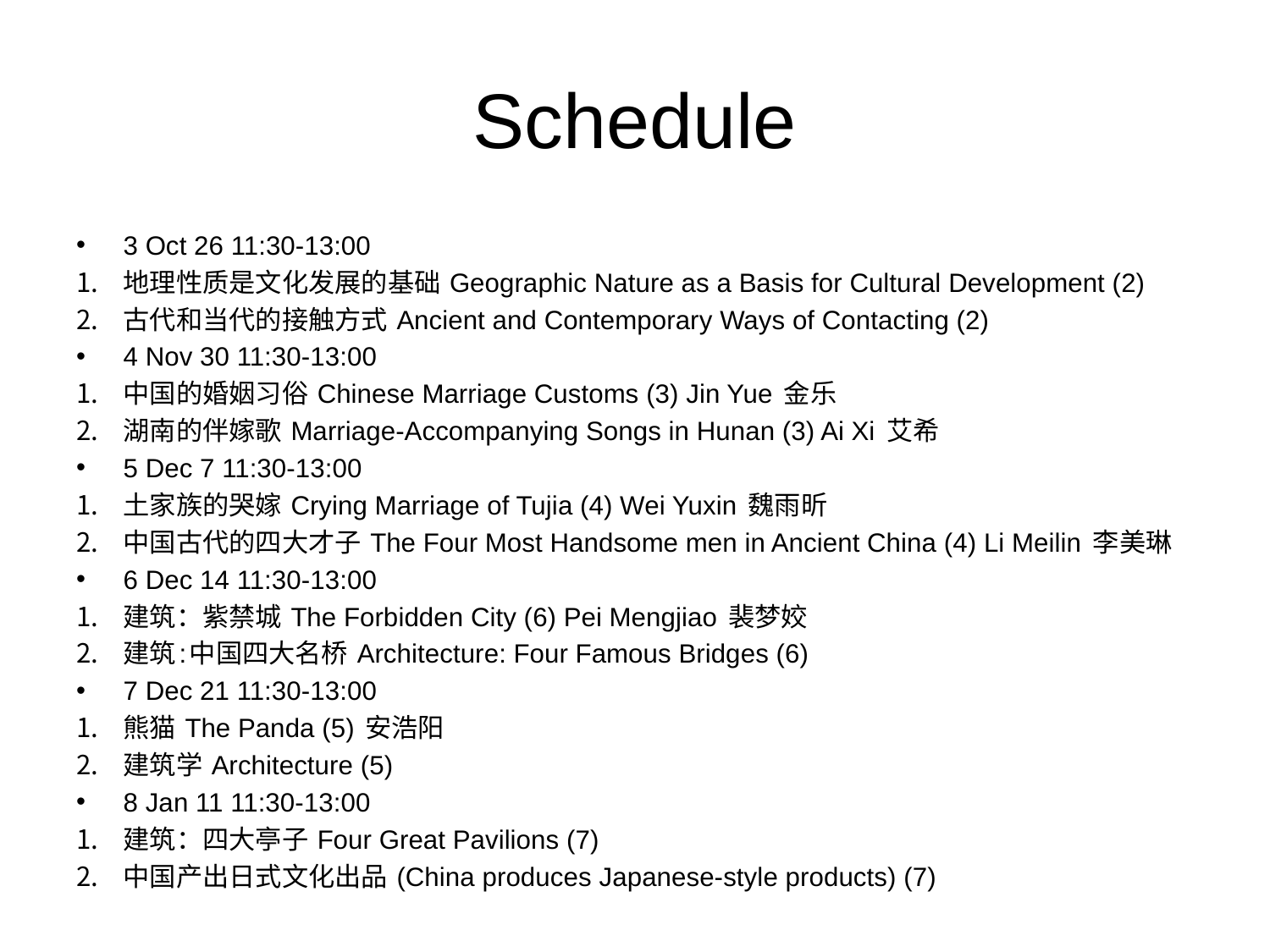

# Schedule
3 Oct 26 11:30-13:00
地理性质是文化发展的基础 Geographic Nature as a Basis for Cultural Development (2)
古代和当代的接触方式 Ancient and Contemporary Ways of Contacting (2)
4 Nov 30 11:30-13:00
中国的婚姻习俗 Chinese Marriage Customs (3) Jin Yue 金乐
湖南的伴嫁歌 Marriage-Accompanying Songs in Hunan (3) Ai Xi 艾希
5 Dec 7 11:30-13:00
土家族的哭嫁 Crying Marriage of Tujia (4) Wei Yuxin 魏雨昕
中国古代的四大才子 The Four Most Handsome men in Ancient China (4) Li Meilin 李美琳
6 Dec 14 11:30-13:00
建筑：紫禁城 The Forbidden City (6) Pei Mengjiao 裴梦姣
建筑:中国四大名桥 Architecture: Four Famous Bridges (6)
7 Dec 21 11:30-13:00
熊猫 The Panda (5) 安浩阳
建筑学 Architecture (5)
8 Jan 11 11:30-13:00
建筑：四大亭子 Four Great Pavilions (7)
中国产出日式文化出品 (China produces Japanese-style products) (7)